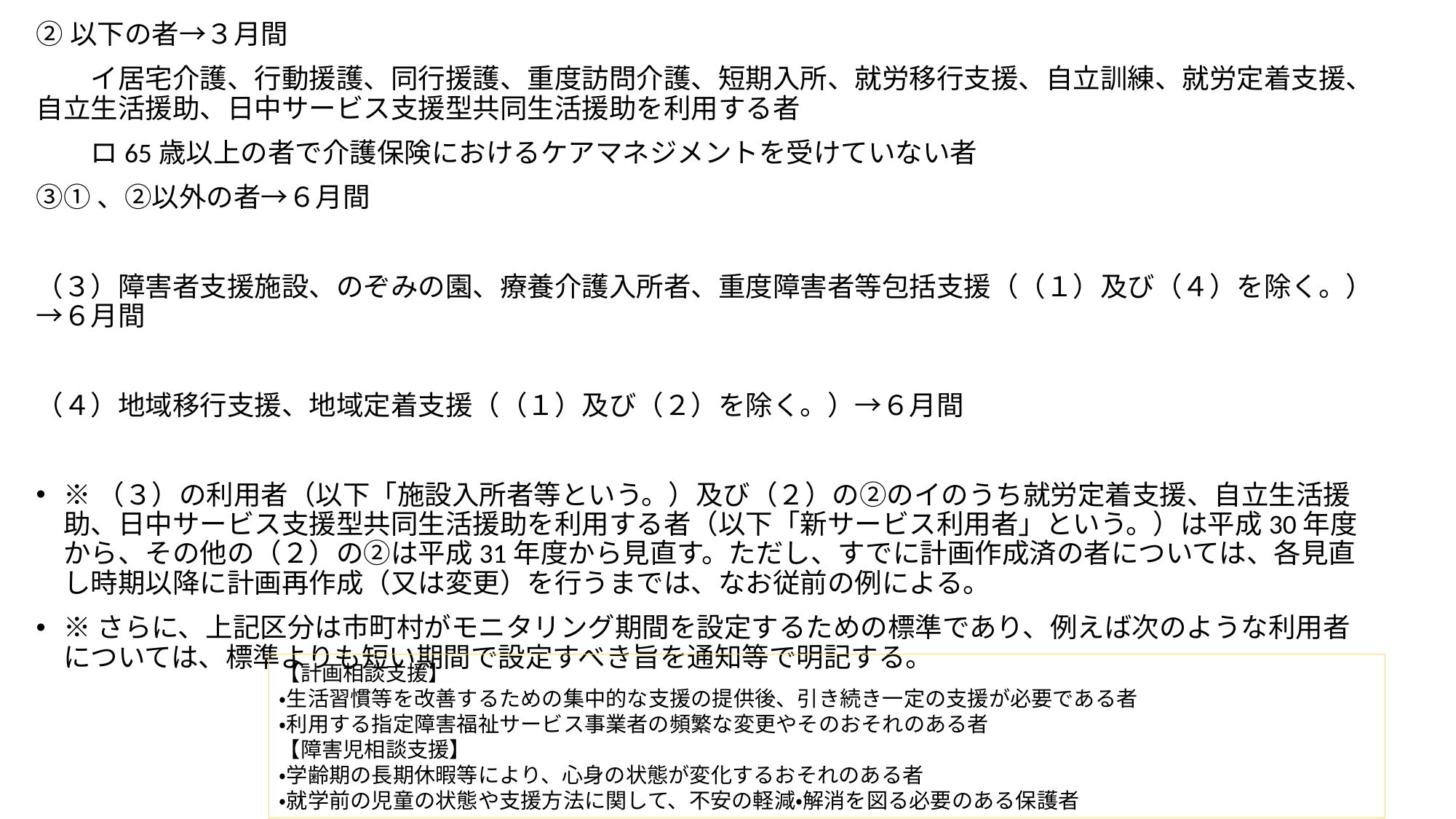

②以下の者→３月間
　　イ居宅介護、行動援護、同行援護、重度訪問介護、短期入所、就労移行支援、自立訓練、就労定着支援、自立生活援助、日中サービス支援型共同生活援助を利用する者
　　ロ65歳以上の者で介護保険におけるケアマネジメントを受けていない者
③①、②以外の者→６月間

（３）障害者支援施設、のぞみの園、療養介護入所者、重度障害者等包括支援（（１）及び（４）を除く。）→６月間

（４）地域移行支援、地域定着支援（（１）及び（２）を除く。）→６月間

※（３）の利用者（以下「施設入所者等という。）及び（２）の②のイのうち就労定着支援、自立生活援助、日中サービス支援型共同生活援助を利用する者（以下「新サービス利用者」という。）は平成30年度から、その他の（２）の②は平成31年度から見直す。ただし、すでに計画作成済の者については、各見直し時期以降に計画再作成（又は変更）を行うまでは、なお従前の例による。
※さらに、上記区分は市町村がモニタリング期間を設定するための標準であり、例えば次のような利用者については、標準よりも短い期間で設定すべき旨を通知等で明記する。

【計画相談支援】
・生活習慣等を改善するための集中的な支援の提供後、引き続き一定の支援が必要である者
・利用する指定障害福祉サービス事業者の頻繁な変更やそのおそれのある者
【障害児相談支援】
・学齢期の長期休暇等により、心身の状態が変化するおそれのある者
・就学前の児童の状態や支援方法に関して、不安の軽減・解消を図る必要のある保護者